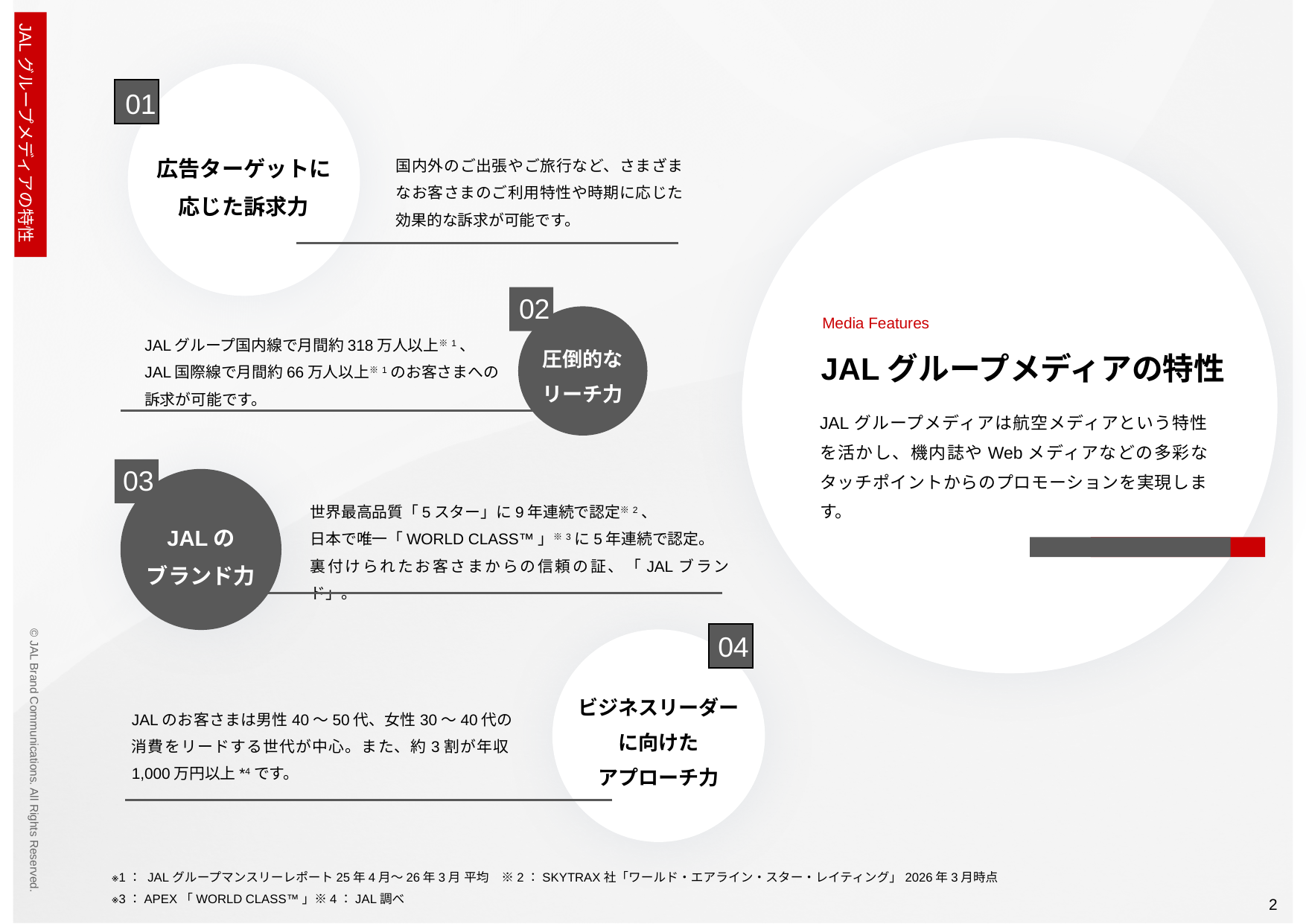

01

JALグループメディアの特性
広告ターゲットに
応じた訴求力

国内外のご出張やご旅行など、さまざまなお客さまのご利用特性や時期に応じた効果的な訴求が可能です。
02

Media Features

JALグループ国内線で月間約318万人以上※1、
JAL国際線で月間約66万人以上※1のお客さまへの
訴求が可能です。
JALグループメディアの特性
圧倒的な
リーチ力
JALグループメディアは航空メディアという特性を活かし、機内誌やWebメディアなどの多彩なタッチポイントからのプロモーションを実現します。
03

世界最高品質「5スター」に9年連続で認定※2、
日本で唯一「WORLD CLASS™」※3に5年連続で認定。
裏付けられたお客さまからの信頼の証、「JALブランド」。
JALの
ブランド力

04

ビジネスリーダー
に向けた
アプローチ力
JALのお客さまは男性40～50代、女性30～40代の消費をリードする世代が中心。また、約3割が年収1,000万円以上*4です。
※1： JALグループマンスリーレポート25年4月～26年3月 平均　※2：SKYTRAX社「ワールド・エアライン・スター・レイティング」2026年3月時点
※3：APEX「WORLD CLASS™」※4：JAL調べ
2